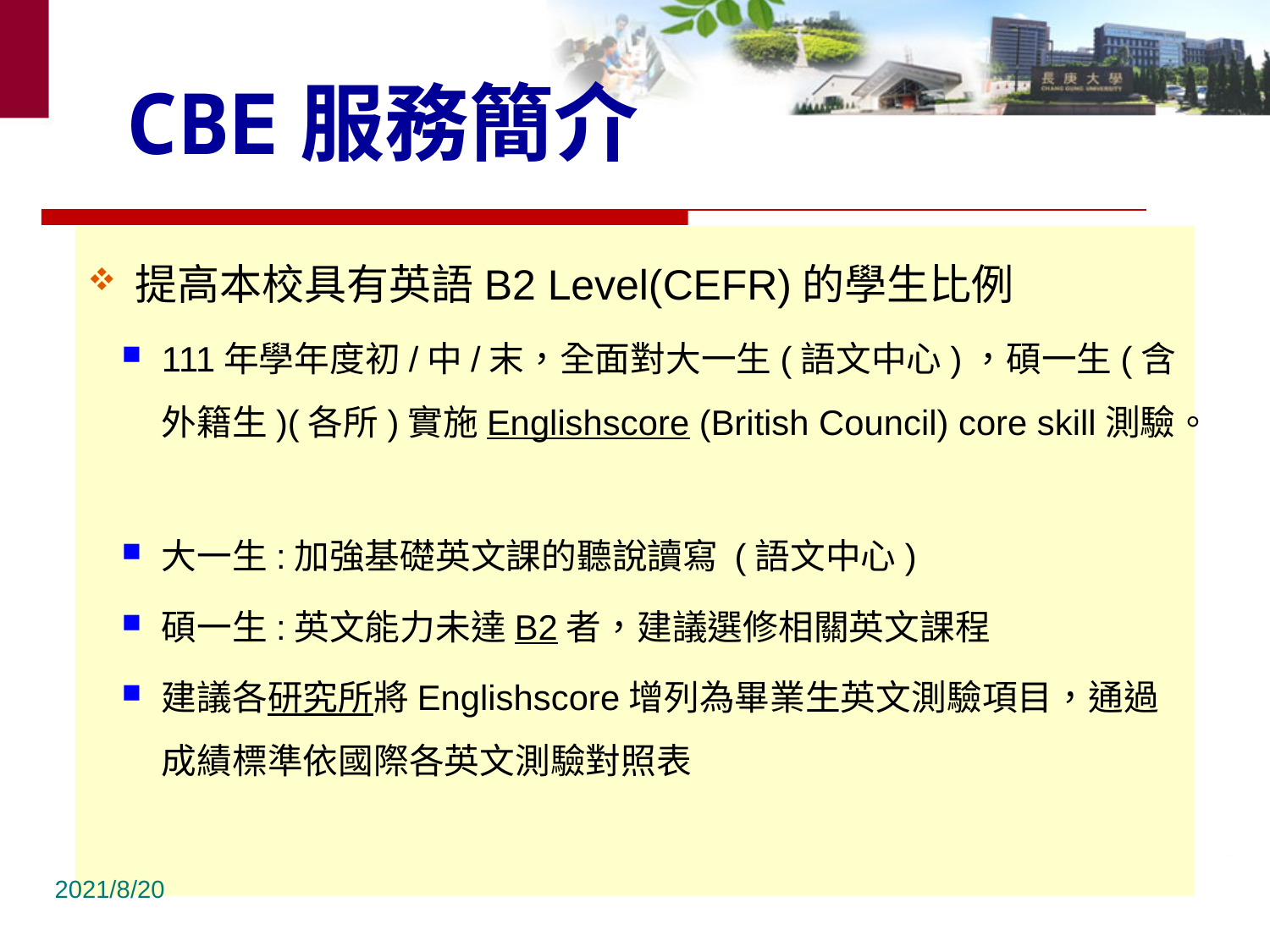

# CBE服務簡介
提高本校具有英語B2 Level(CEFR)的學生比例
111年學年度初/中/末，全面對大一生(語文中心)，碩一生(含外籍生)(各所)實施Englishscore (British Council) core skill測驗。
大一生:加強基礎英文課的聽說讀寫 (語文中心)
碩一生:英文能力未達B2者，建議選修相關英文課程
建議各研究所將Englishscore增列為畢業生英文測驗項目，通過成績標準依國際各英文測驗對照表

2021/8/20